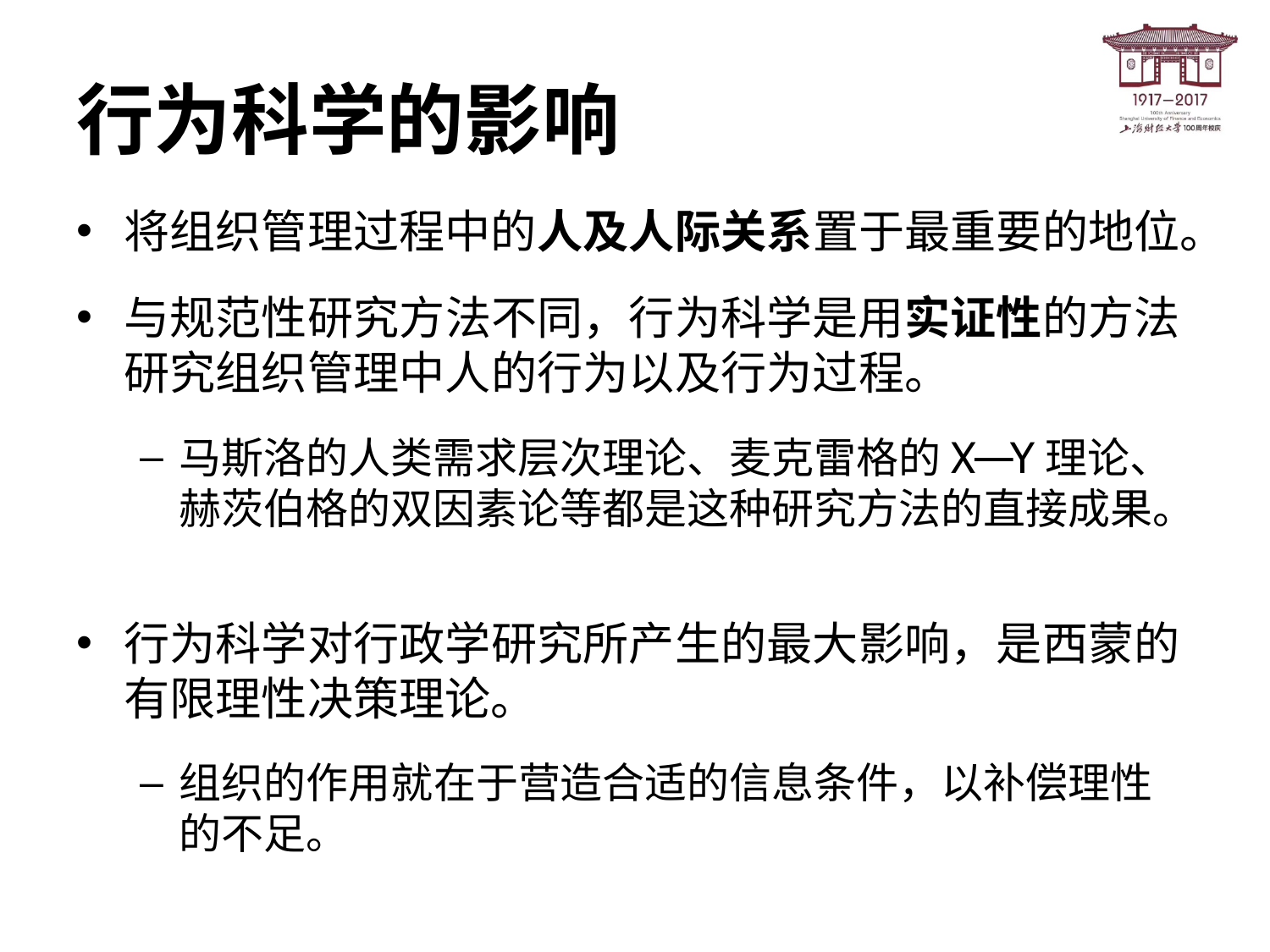

# 行为科学的影响
将组织管理过程中的人及人际关系置于最重要的地位。
与规范性研究方法不同，行为科学是用实证性的方法研究组织管理中人的行为以及行为过程。
马斯洛的人类需求层次理论、麦克雷格的X—Y理论、赫茨伯格的双因素论等都是这种研究方法的直接成果。
行为科学对行政学研究所产生的最大影响，是西蒙的有限理性决策理论。
组织的作用就在于营造合适的信息条件，以补偿理性的不足。